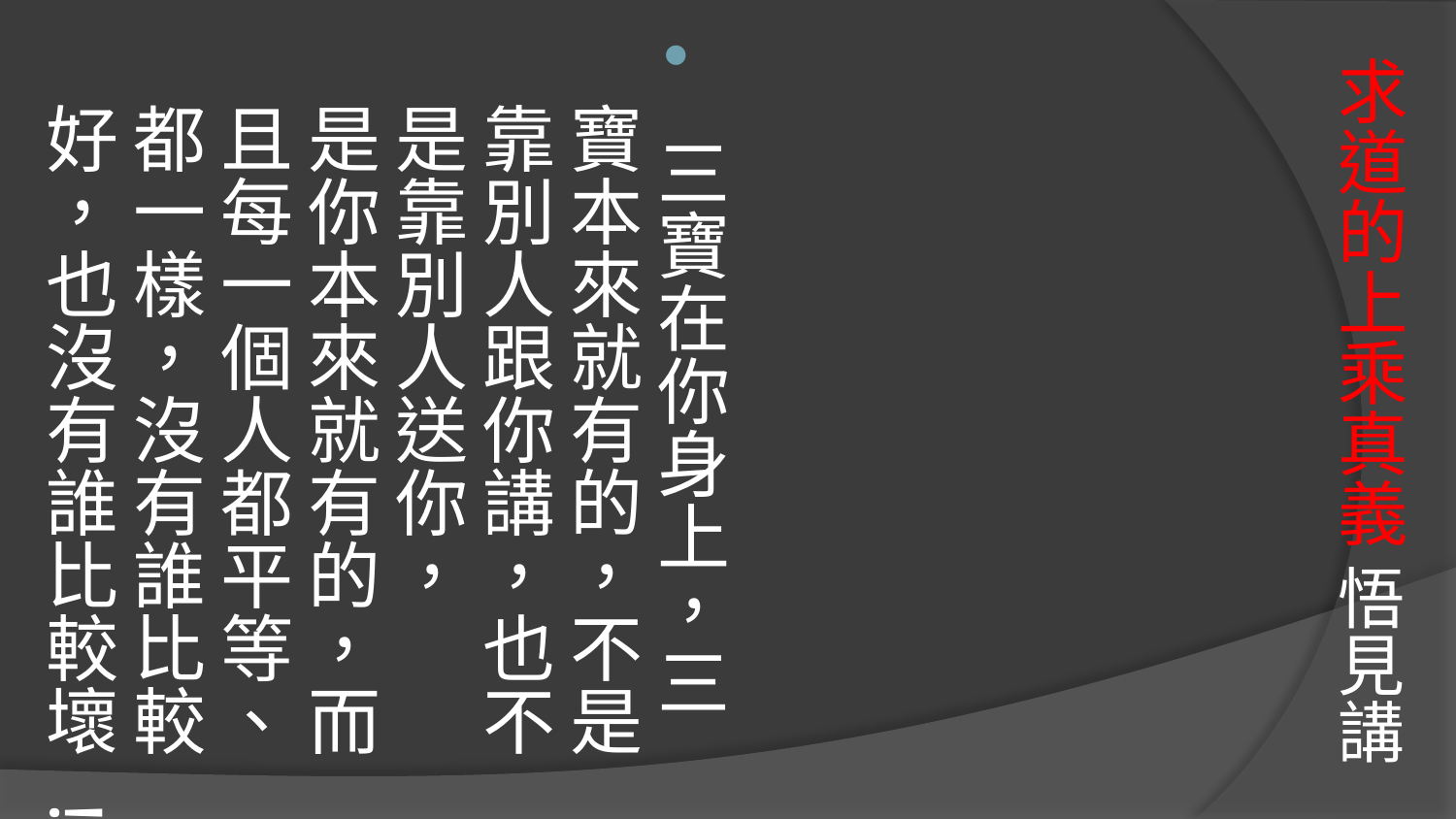

三寶在你身上，三寶本來就有的，不是靠別人跟你講，也不是靠別人送你，
是你本來就有的，而且每一個人都平等、都一樣，沒有誰比較好，也沒有誰比較壞 !
# 求道的上乘真義 悟見講